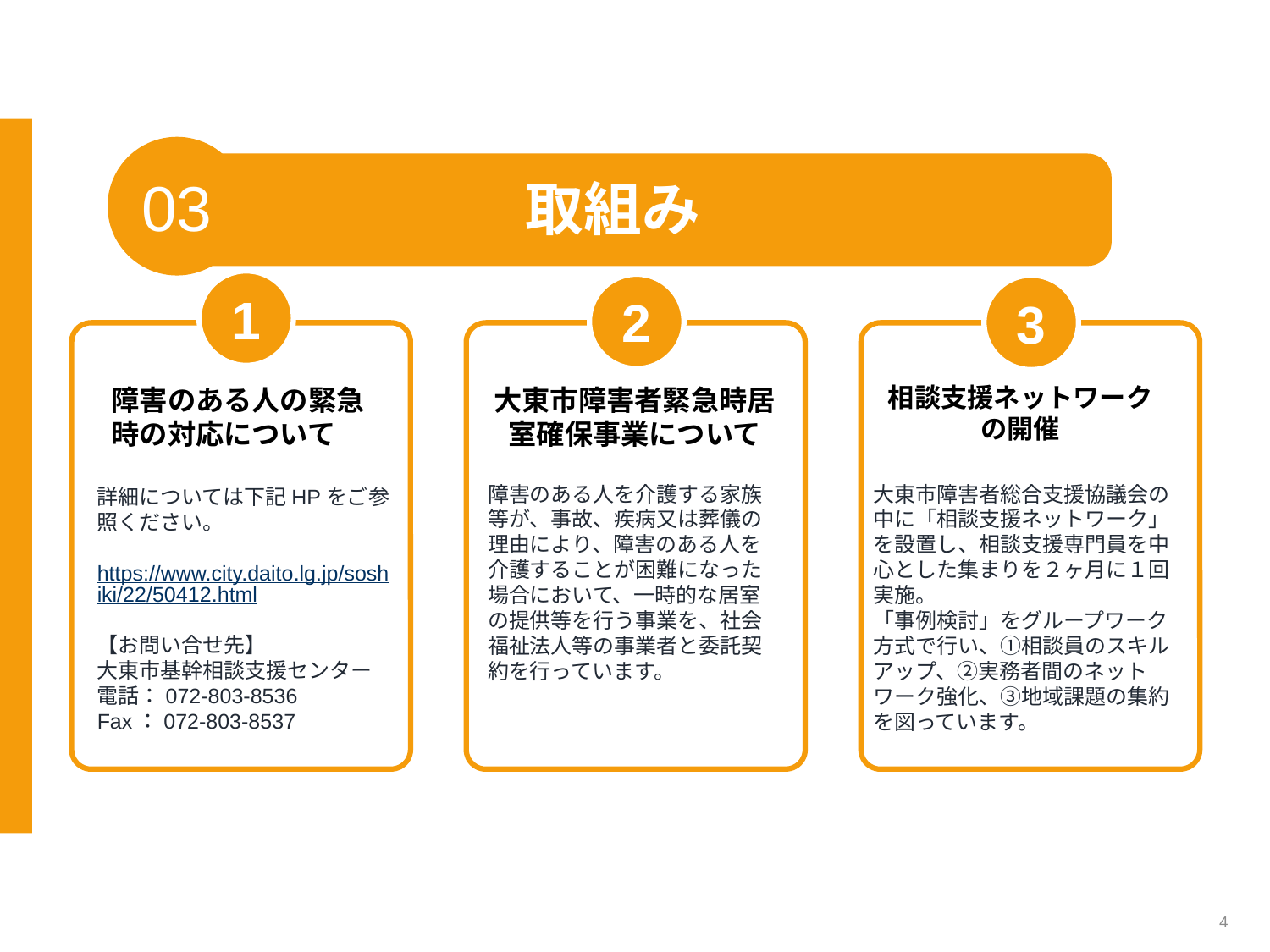

03

取組み
1
2
3

相談支援ネットワーク
の開催
障害のある人の緊急時の対応について
大東市障害者緊急時居室確保事業について

詳細については下記HPをご参照ください。

https://www.city.daito.lg.jp/soshiki/22/50412.html

【お問い合せ先】
大東市基幹相談支援センター電話：072-803-8536
Fax：072-803-8537​

障害のある人を介護する家族等が、事故、疾病又は葬儀の理由により、障害のある人を介護することが困難になった場合において、一時的な居室の提供等を行う事業を、社会福祉法人等の事業者と委託契約を行っています。

大東市障害者総合支援協議会の中に「相談支援ネットワーク」を設置し、相談支援専門員を中心とした集まりを２ヶ月に１回実施。
「事例検討」をグループワーク方式で行い、①相談員のスキルアップ、②実務者間のネットワーク強化、③地域課題の集約を図っています。
4